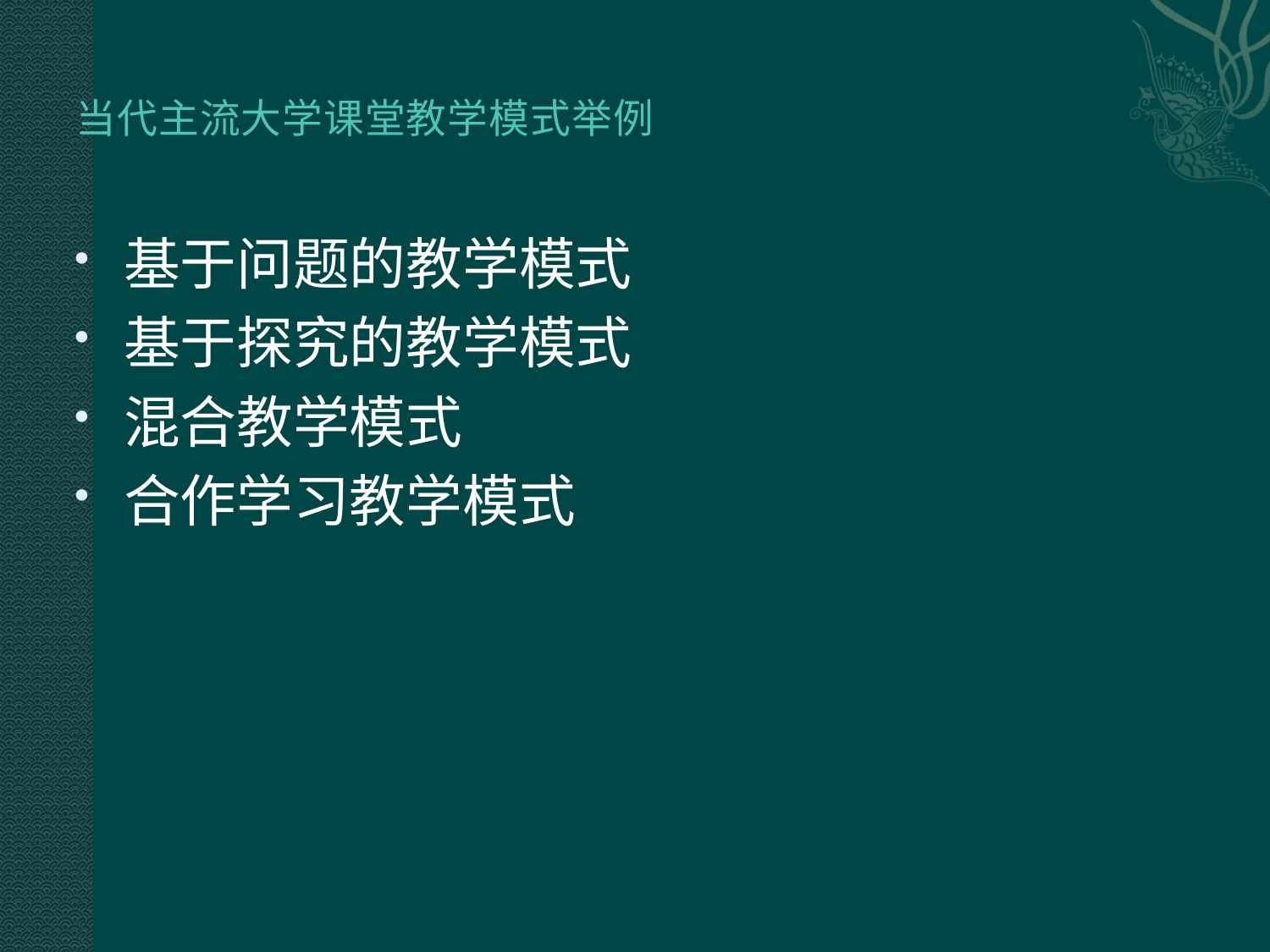

# 当代主流大学课堂教学模式举例
基于问题的教学模式
基于探究的教学模式
混合教学模式
合作学习教学模式